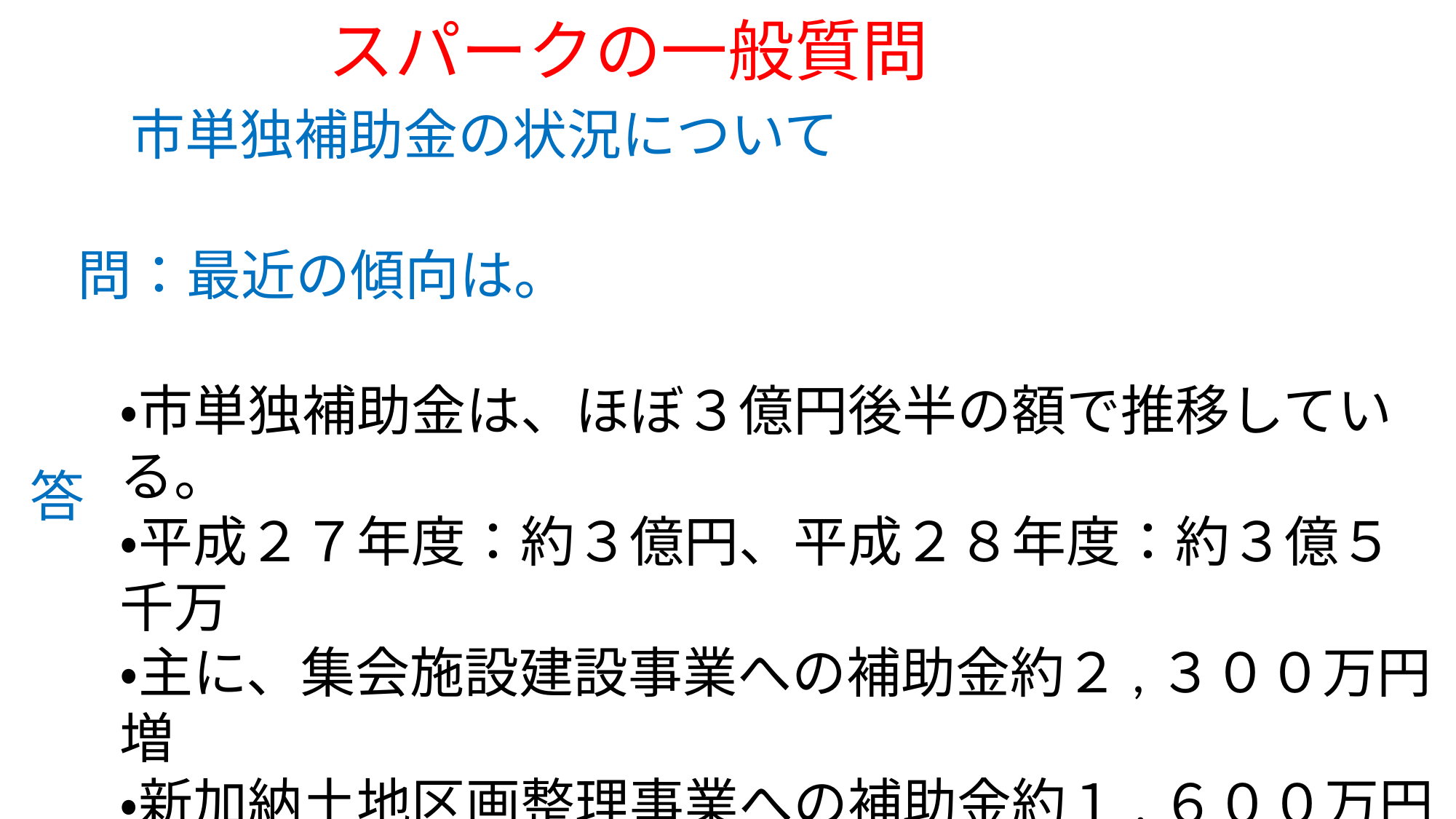

スパークの一般質問
市単独補助金の状況について
問：最近の傾向は。
・市単独補助金は、ほぼ３億円後半の額で推移している。
・平成２７年度：約３億円、平成２８年度：約３億５千万
・主に、集会施設建設事業への補助金約２,３００万円増
・新加納土地区画整理事業への補助金約１,６００万円増
答